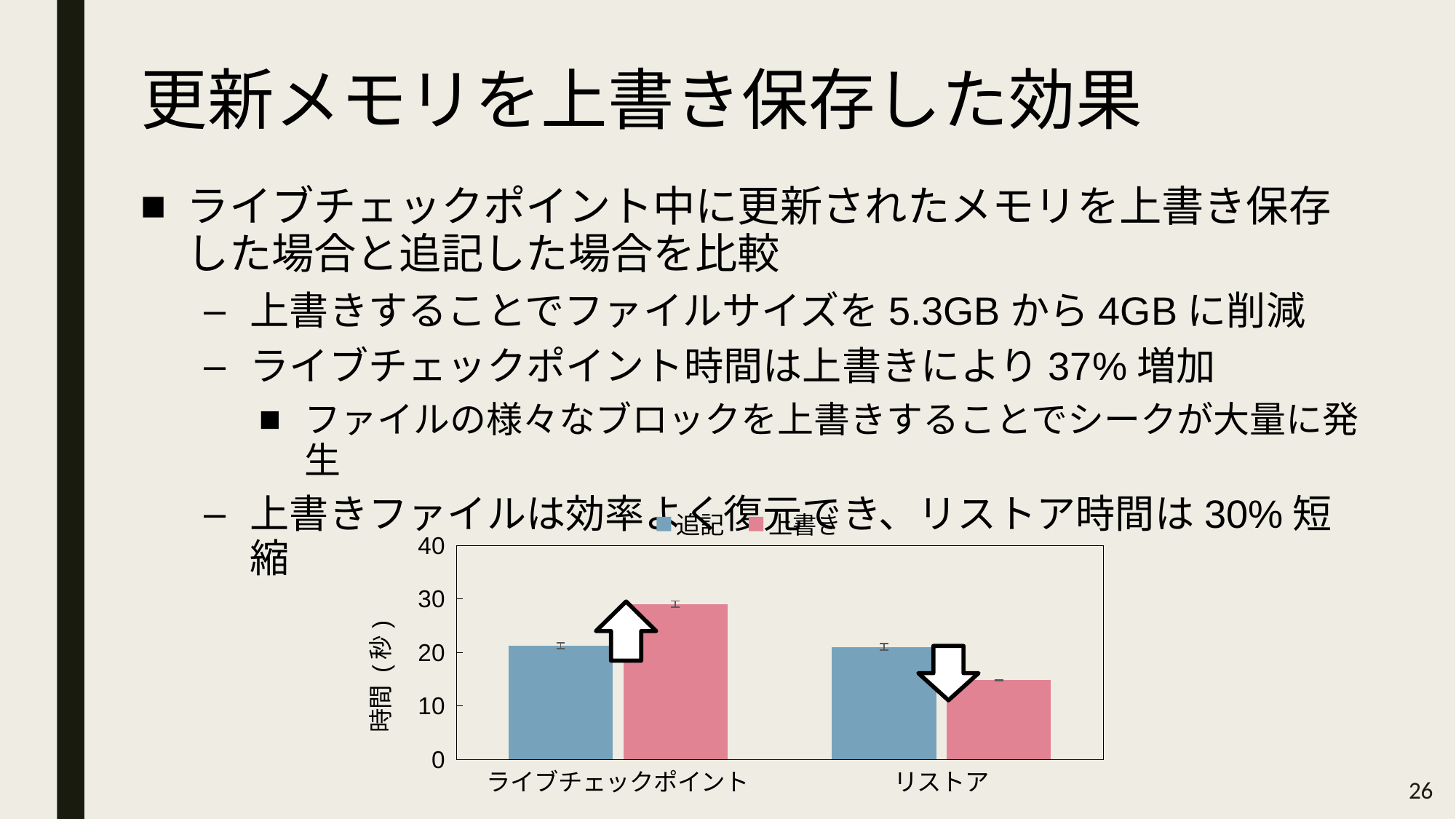

# 更新メモリを上書き保存した効果
ライブチェックポイント中に更新されたメモリを上書き保存した場合と追記した場合を比較
上書きすることでファイルサイズを5.3GBから4GBに削減
ライブチェックポイント時間は上書きにより37%増加
ファイルの様々なブロックを上書きすることでシークが大量に発生
上書きファイルは効率よく復元でき、リストア時間は30%短縮

### Chart

| Category |  |  |
|---|---|---|
| ライブチェックポイント | 21.264 | 29.052 |
| リストア | 21.06 | 14.822 |

26